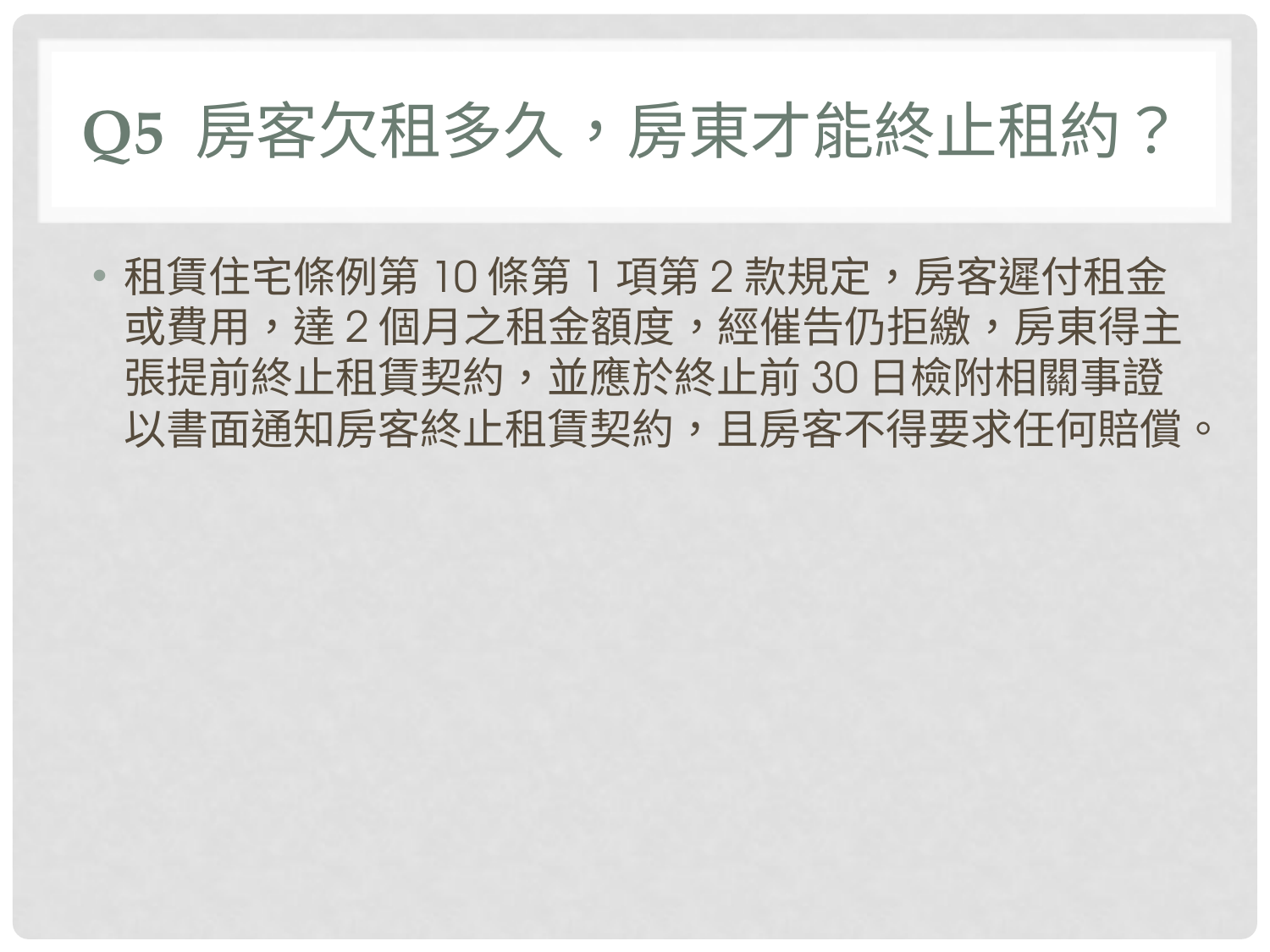

# q5 房客欠租多久，房東才能終止租約？
租賃住宅條例第10條第1項第2款規定，房客遲付租金或費用，達2個月之租金額度，經催告仍拒繳，房東得主張提前終止租賃契約，並應於終止前30日檢附相關事證以書面通知房客終止租賃契約，且房客不得要求任何賠償。